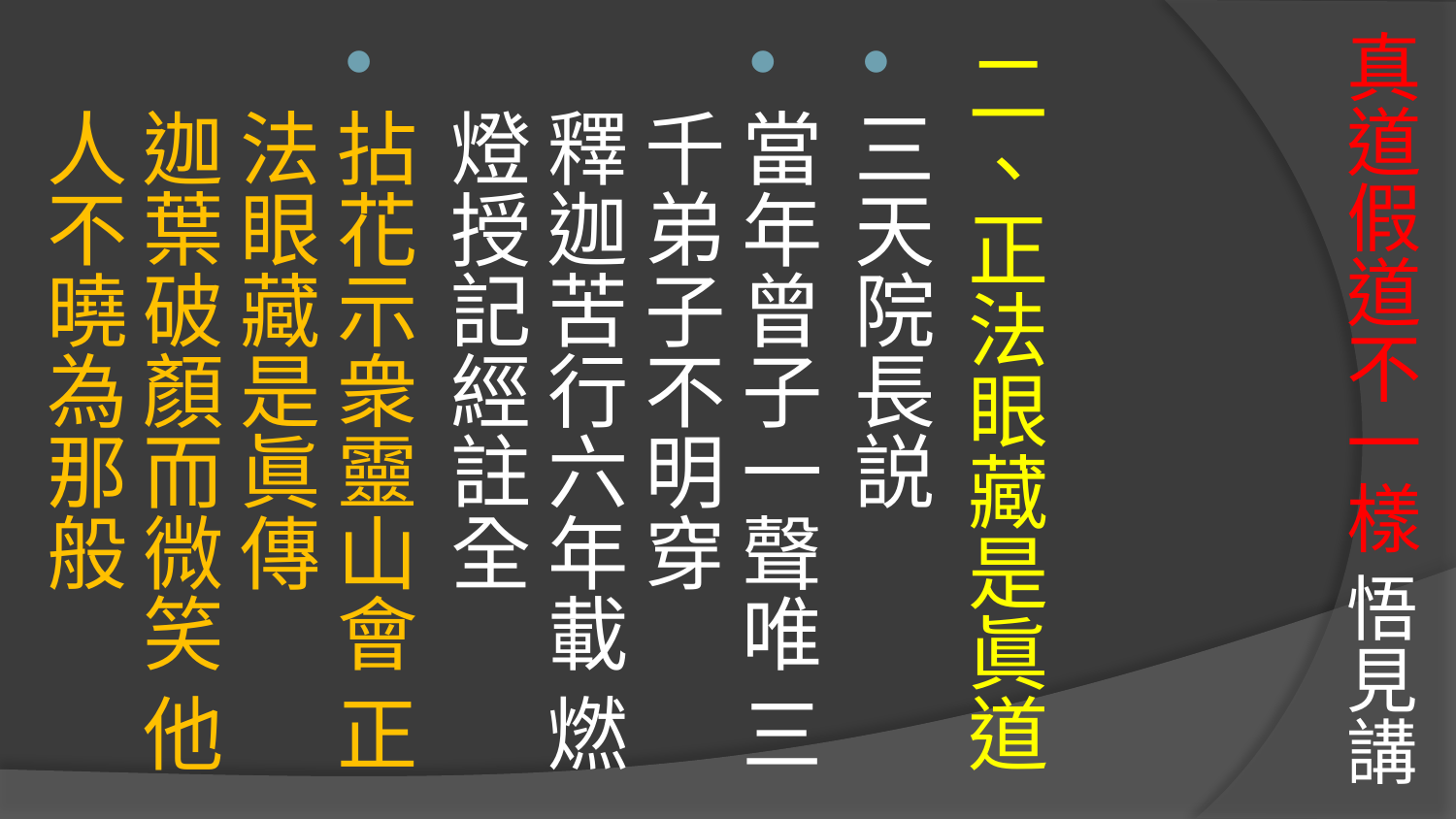

# 真道假道不一樣 悟見講
二、正法眼藏是眞道
三天院長説
當年曾子一聲唯 三千弟子不明穿
釋迦苦行六年載 燃燈授記經註全
拈花示衆靈山會 正法眼藏是眞傳
迦葉破顏而微笑 他人不曉為那般